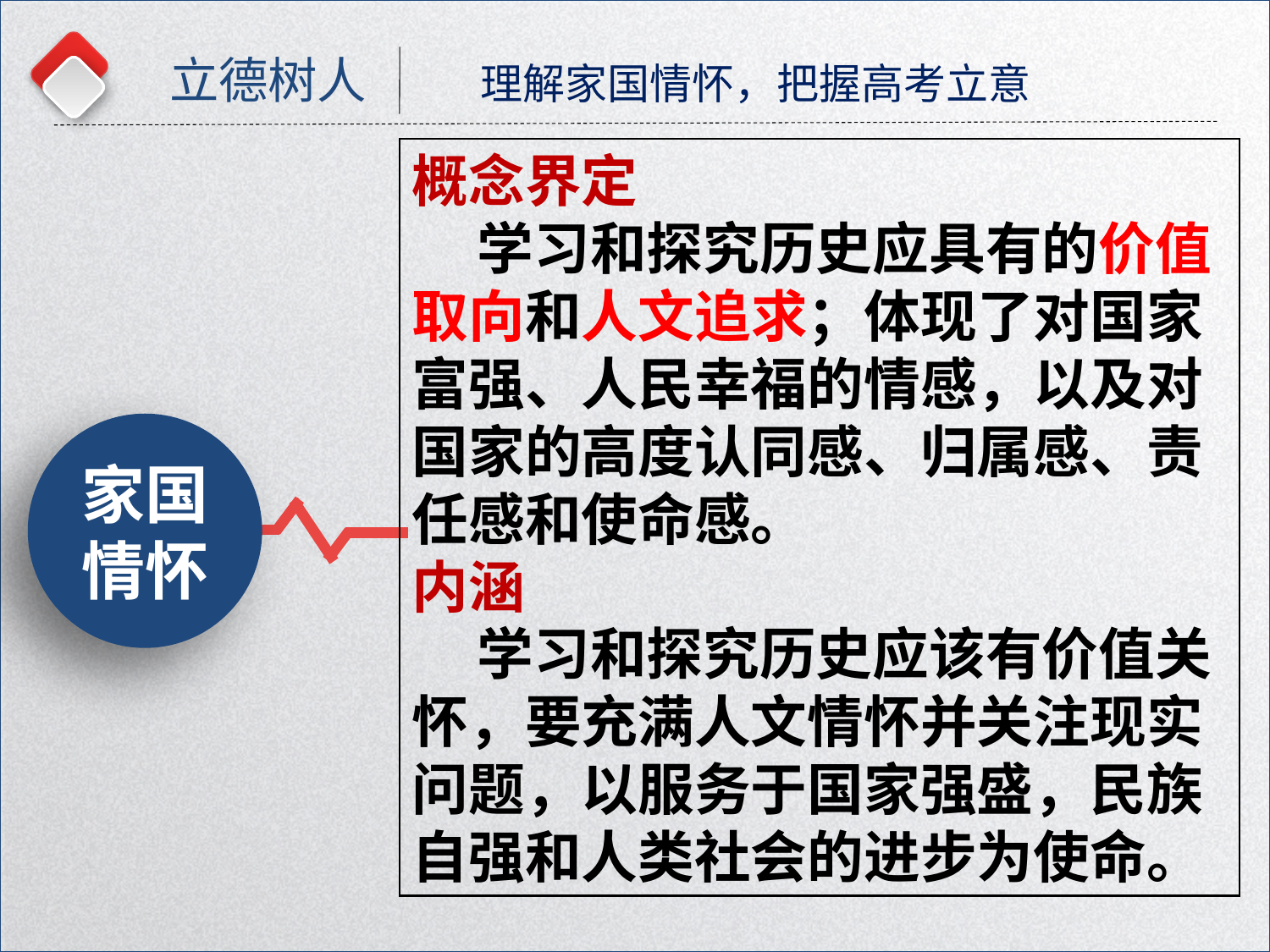

立德树人
理解家国情怀，把握高考立意

概念界定
    学习和探究历史应具有的价值取向和人文追求；体现了对国家富强、人民幸福的情感，以及对国家的高度认同感、归属感、责任感和使命感。
内涵
    学习和探究历史应该有价值关怀，要充满人文情怀并关注现实问题，以服务于国家强盛，民族自强和人类社会的进步为使命。
家国情怀